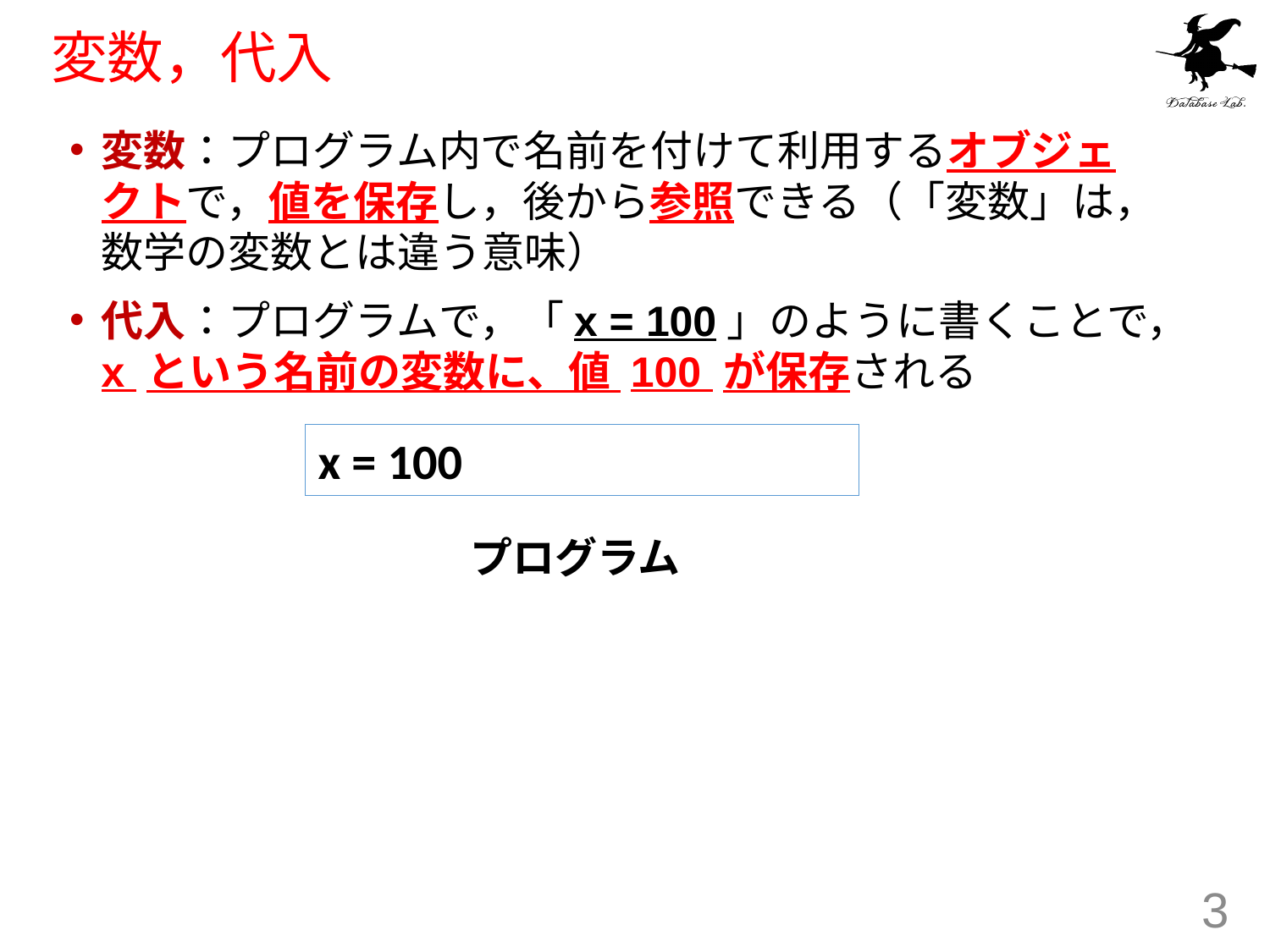

# 変数，代入
変数：プログラム内で名前を付けて利用するオブジェクトで，値を保存し，後から参照できる（「変数」は，数学の変数とは違う意味）
代入：プログラムで，「x = 100」のように書くことで，x という名前の変数に、値 100 が保存される

x = 100
プログラム
3